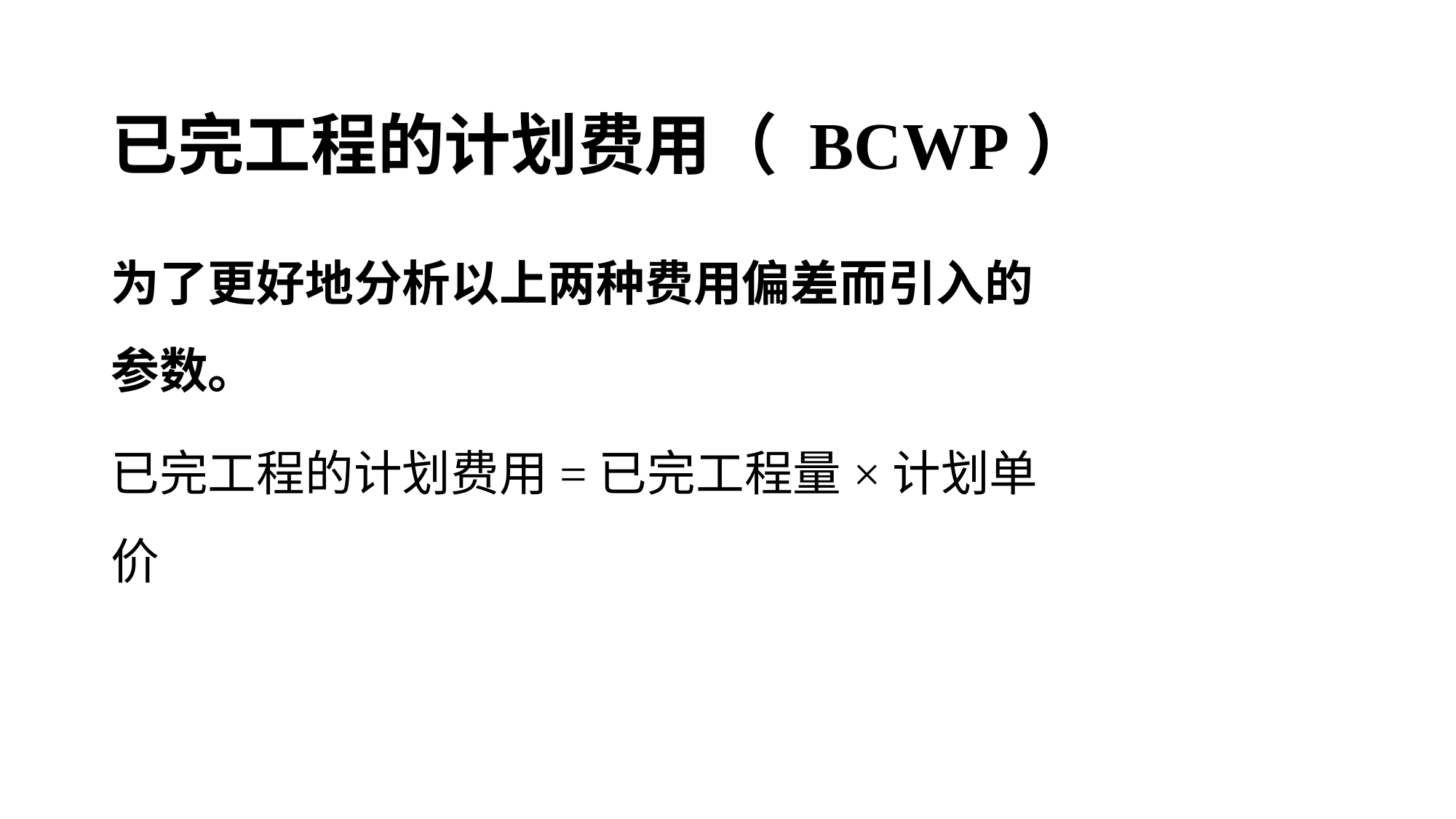

# 已完工程的计划费用（ BCWP）
为了更好地分析以上两种费用偏差而引入的参数。
已完工程的计划费用=已完工程量×计划单价